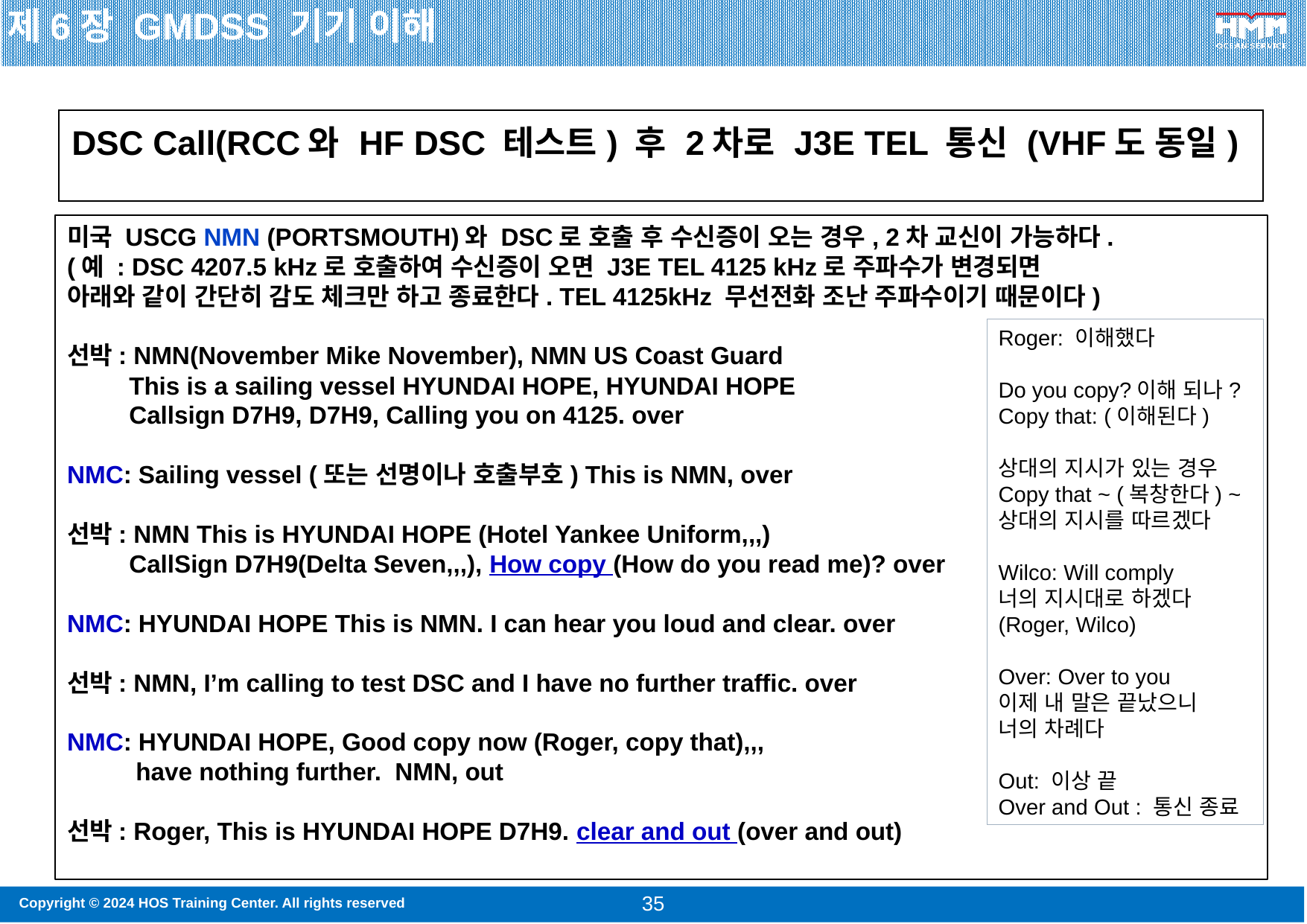

[fənétik
제6장 GMDSS 기기 이해
Roger : message received and
Understood
(all right, OK)

I called you for a test
I’m calling you for testing!
I called you to test equipment
(이거는 과거에 호출했다는 뜻이라
사용하지 않음)
I have called you to test equipment
I’m calling you for testing equipment
I have no further(more) traffic

This is NMN with you
(loud and clear)

Roger=understood Wilco=will comply
over=말을 마치다
Out=대화를 종료한다

Wilco+means I have received and
Understood your message and will
Comply

Hz, kHz, MHz 등으로 표시함

Have nothing further (to say)
나 또한 없다
No further traffic 추가 traffice이 없다.
| DSC Call(RCC와 HF DSC 테스트) 후 2차로 J3E TEL 통신 (VHF도 동일) |
| --- |
미국 USCG NMN (PORTSMOUTH)와 DSC로 호출 후 수신증이 오는 경우, 2차 교신이 가능하다.
(예 : DSC 4207.5 kHz로 호출하여 수신증이 오면 J3E TEL 4125 kHz로 주파수가 변경되면
아래와 같이 간단히 감도 체크만 하고 종료한다. TEL 4125kHz 무선전화 조난 주파수이기 때문이다)

선박: NMN(November Mike November), NMN US Coast Guard
         This is a sailing vessel HYUNDAI HOPE, HYUNDAI HOPE
         Callsign D7H9, D7H9, Calling you on 4125. over
NMC: Sailing vessel (또는 선명이나 호출부호) This is NMN, over

선박: NMN This is HYUNDAI HOPE (Hotel Yankee Uniform,,,)
         CallSign D7H9(Delta Seven,,,), How copy (How do you read me)? over

NMC: HYUNDAI HOPE This is NMN. I can hear you loud and clear. over

선박: NMN, I’m calling to test DSC and I have no further traffic. over
NMC: HYUNDAI HOPE, Good copy now (Roger, copy that),,,
          have nothing further.  NMN, out

선박: Roger, This is HYUNDAI HOPE D7H9. clear and out (over and out)

Roger: 이해했다

Do you copy?이해 되나?
Copy that: (이해된다)

상대의 지시가 있는 경우
Copy that ~ (복창한다) ~
상대의 지시를 따르겠다

Wilco: Will comply
너의 지시대로 하겠다 (Roger, Wilco)

Over: Over to you
이제 내 말은 끝났으니
너의 차례다

Out: 이상 끝
Over and Out : 통신 종료
HOW DO YOU COPY?”
“HOW COPY?”
“HOW DO YOU READ?”
COPY LOUD AND CLEAR”

I have nothing further
(to say)

I (can) hear you loud and clear

I just called to test DSC
35